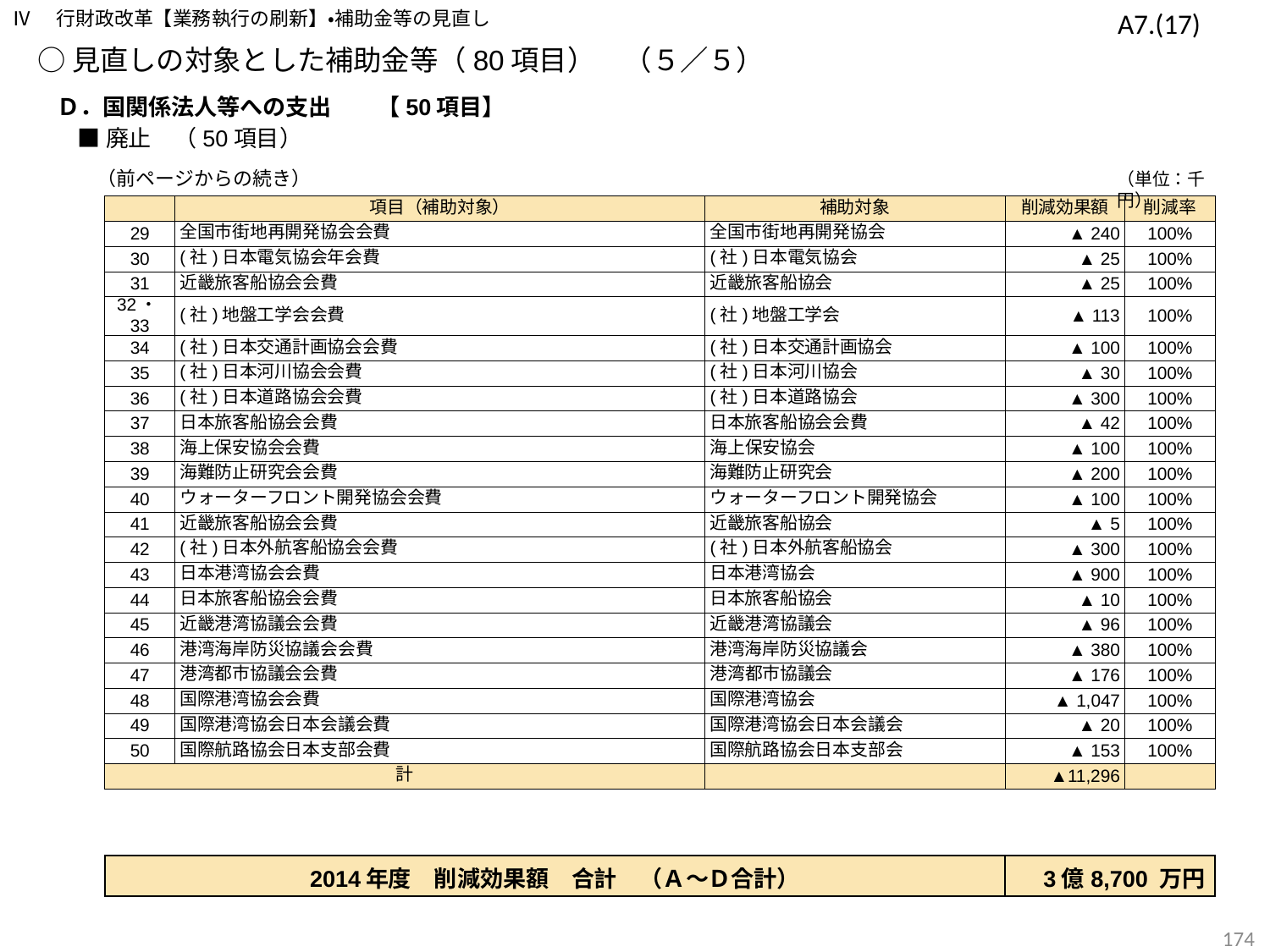

Ⅳ　行財政改革【業務執行の刷新】・補助金等の見直し
A7.(17)
○見直しの対象とした補助金等（80項目）　（５／５）
Ｄ．国関係法人等への支出　　【50項目】
■廃止　（50項目）
（前ページからの続き）
（単位：千円）
|  | 項目（補助対象） | 補助対象 | 削減効果額 | 削減率 |
| --- | --- | --- | --- | --- |
| 29 | 全国市街地再開発協会会費 | 全国市街地再開発協会 | ▲ 240 | 100% |
| 30 | (社)日本電気協会年会費 | (社)日本電気協会 | ▲ 25 | 100% |
| 31 | 近畿旅客船協会会費 | 近畿旅客船協会 | ▲ 25 | 100% |
| 32・33 | (社)地盤工学会会費 | (社)地盤工学会 | ▲ 113 | 100% |
| 34 | (社)日本交通計画協会会費 | (社)日本交通計画協会 | ▲ 100 | 100% |
| 35 | (社)日本河川協会会費 | (社)日本河川協会 | ▲ 30 | 100% |
| 36 | (社)日本道路協会会費 | (社)日本道路協会 | ▲ 300 | 100% |
| 37 | 日本旅客船協会会費 | 日本旅客船協会会費 | ▲ 42 | 100% |
| 38 | 海上保安協会会費 | 海上保安協会 | ▲ 100 | 100% |
| 39 | 海難防止研究会会費 | 海難防止研究会 | ▲ 200 | 100% |
| 40 | ウォーターフロント開発協会会費 | ウォーターフロント開発協会 | ▲ 100 | 100% |
| 41 | 近畿旅客船協会会費 | 近畿旅客船協会 | ▲ 5 | 100% |
| 42 | (社)日本外航客船協会会費 | (社)日本外航客船協会 | ▲ 300 | 100% |
| 43 | 日本港湾協会会費 | 日本港湾協会 | ▲ 900 | 100% |
| 44 | 日本旅客船協会会費 | 日本旅客船協会 | ▲ 10 | 100% |
| 45 | 近畿港湾協議会会費 | 近畿港湾協議会 | ▲ 96 | 100% |
| 46 | 港湾海岸防災協議会会費 | 港湾海岸防災協議会 | ▲ 380 | 100% |
| 47 | 港湾都市協議会会費 | 港湾都市協議会 | ▲ 176 | 100% |
| 48 | 国際港湾協会会費 | 国際港湾協会 | ▲ 1,047 | 100% |
| 49 | 国際港湾協会日本会議会費 | 国際港湾協会日本会議会 | ▲ 20 | 100% |
| 50 | 国際航路協会日本支部会費 | 国際航路協会日本支部会 | ▲ 153 | 100% |
| 計 |  |  | ▲11,296 |  |
| 2014年度　削減効果額　合計　（Ａ～Ｄ合計） | 3億8,700 万円 |
| --- | --- |
174